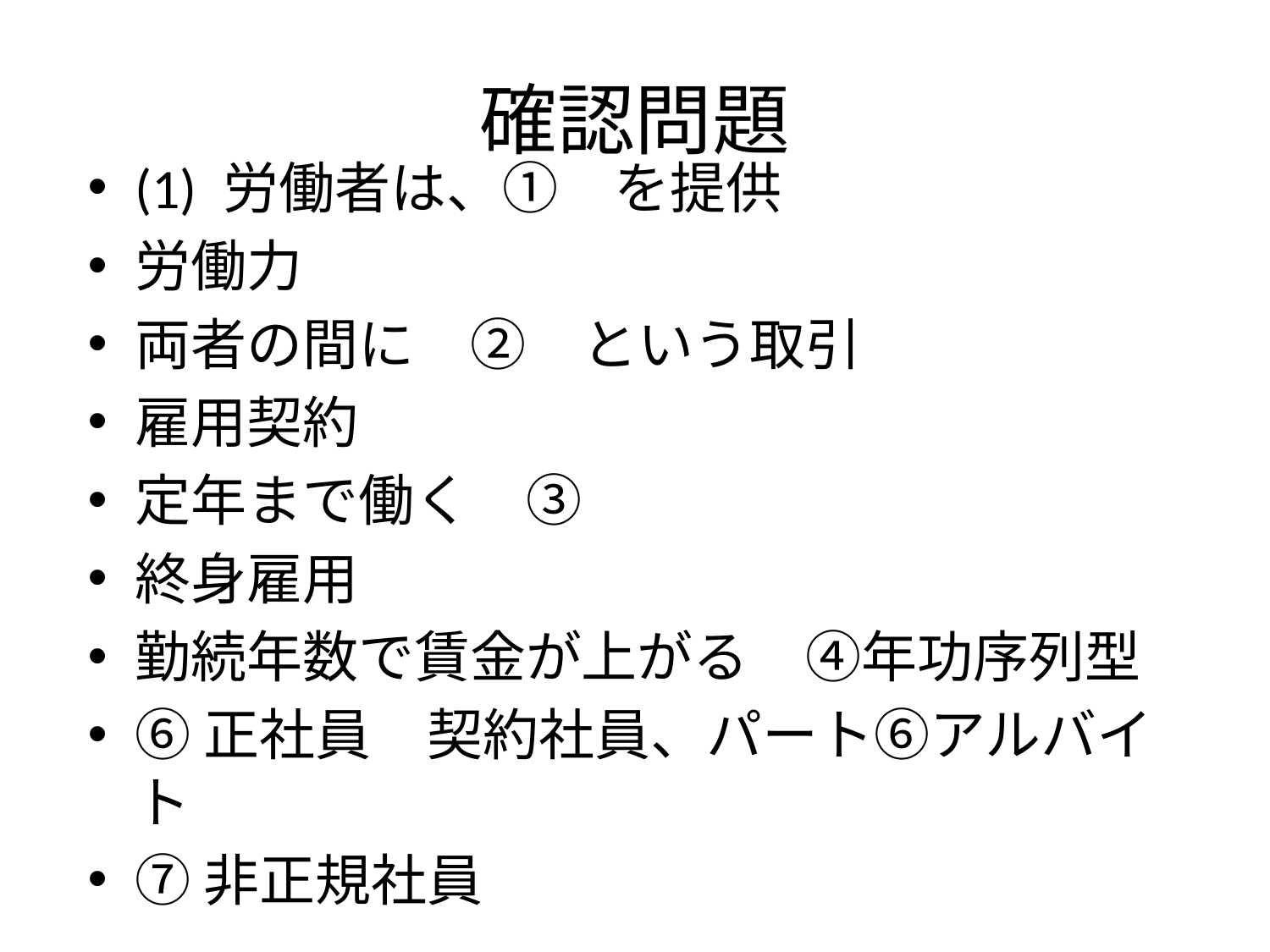

# 確認問題
(1) 労働者は、①　を提供
労働力
両者の間に　②　という取引
雇用契約
定年まで働く　③
終身雇用
勤続年数で賃金が上がる　④年功序列型
⑥正社員　契約社員、パート⑥アルバイト
⑦非正規社員